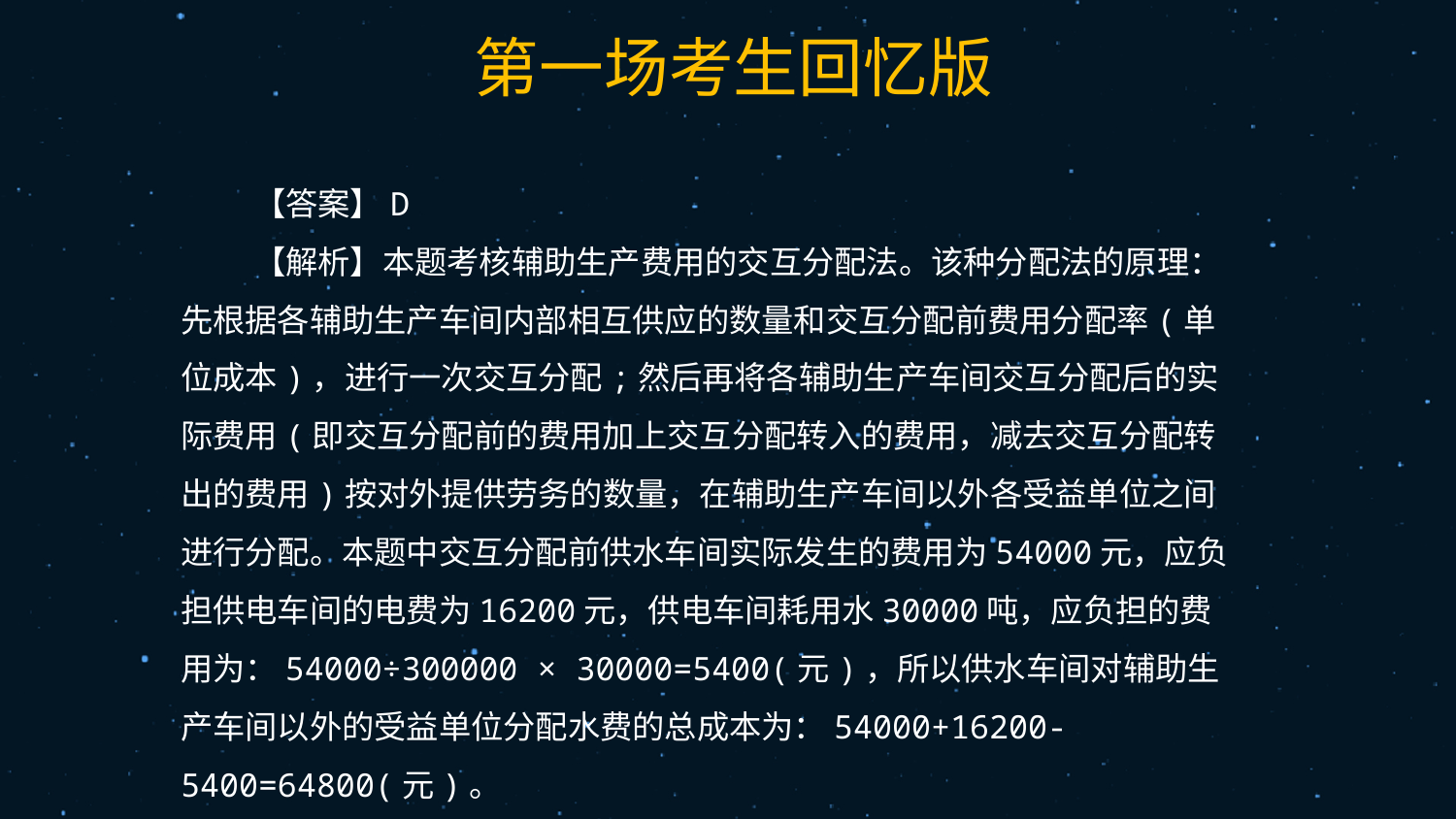

63

【答案】D
【解析】本题考核辅助生产费用的交互分配法。该种分配法的原理：先根据各辅助生产车间内部相互供应的数量和交互分配前费用分配率(单位成本)，进行一次交互分配;然后再将各辅助生产车间交互分配后的实际费用(即交互分配前的费用加上交互分配转入的费用，减去交互分配转出的费用)按对外提供劳务的数量，在辅助生产车间以外各受益单位之间进行分配。本题中交互分配前供水车间实际发生的费用为54000元，应负担供电车间的电费为16200元，供电车间耗用水30000吨，应负担的费用为：54000÷300000 × 30000=5400(元)，所以供水车间对辅助生产车间以外的受益单位分配水费的总成本为：54000+16200-5400=64800(元)。